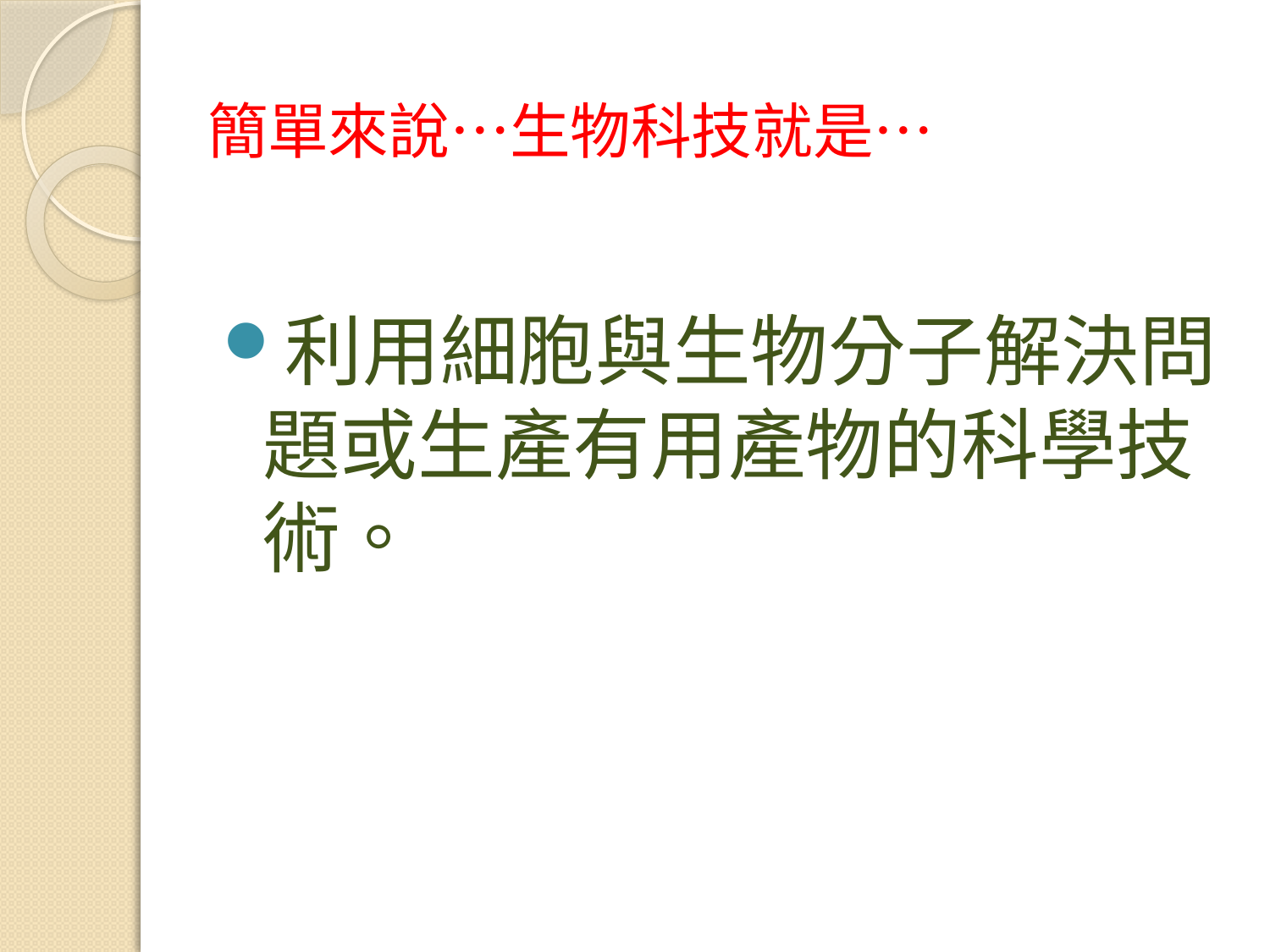

# 簡單來說…生物科技就是…
利用細胞與生物分子解決問題或生產有用產物的科學技術。